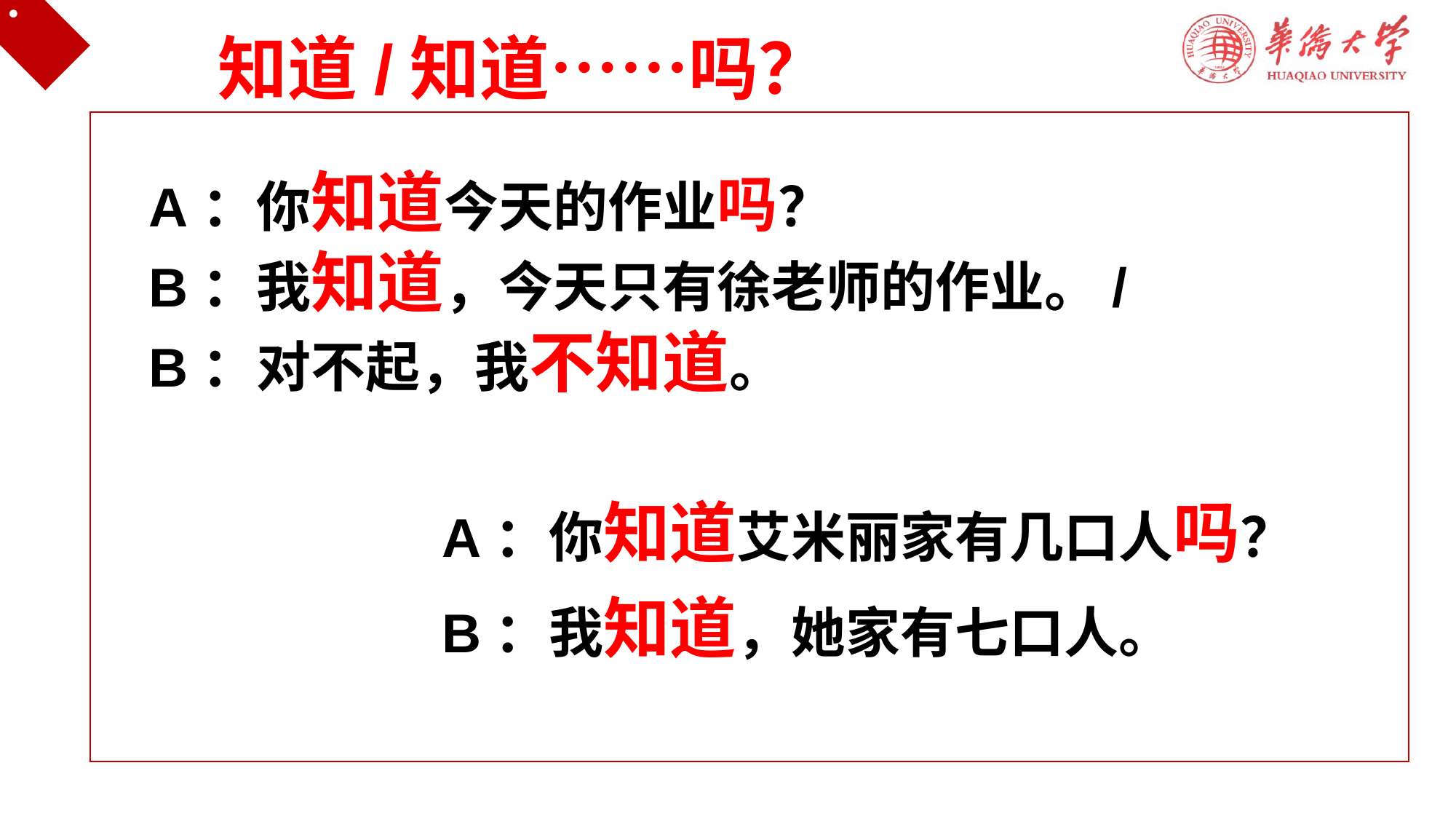

知道/知道……吗？

A：你知道今天的作业吗？
B：我知道，今天只有徐老师的作业。/
B：对不起，我不知道。
A：你知道艾米丽家有几口人吗？
B：我知道，她家有七口人。